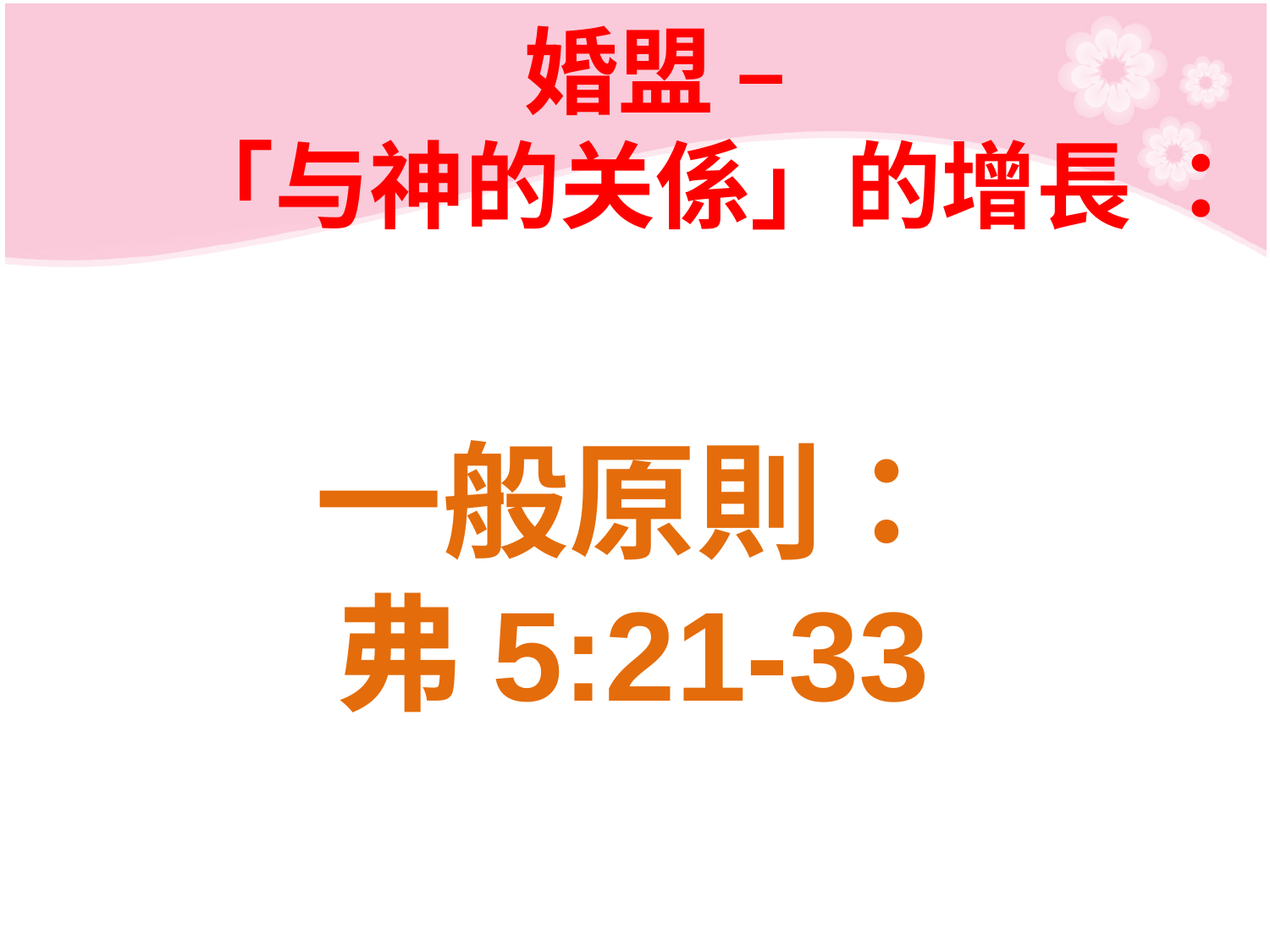

# 婚盟 – 「与神的关係」的增長 ：
一般原則：
弗5:21-33